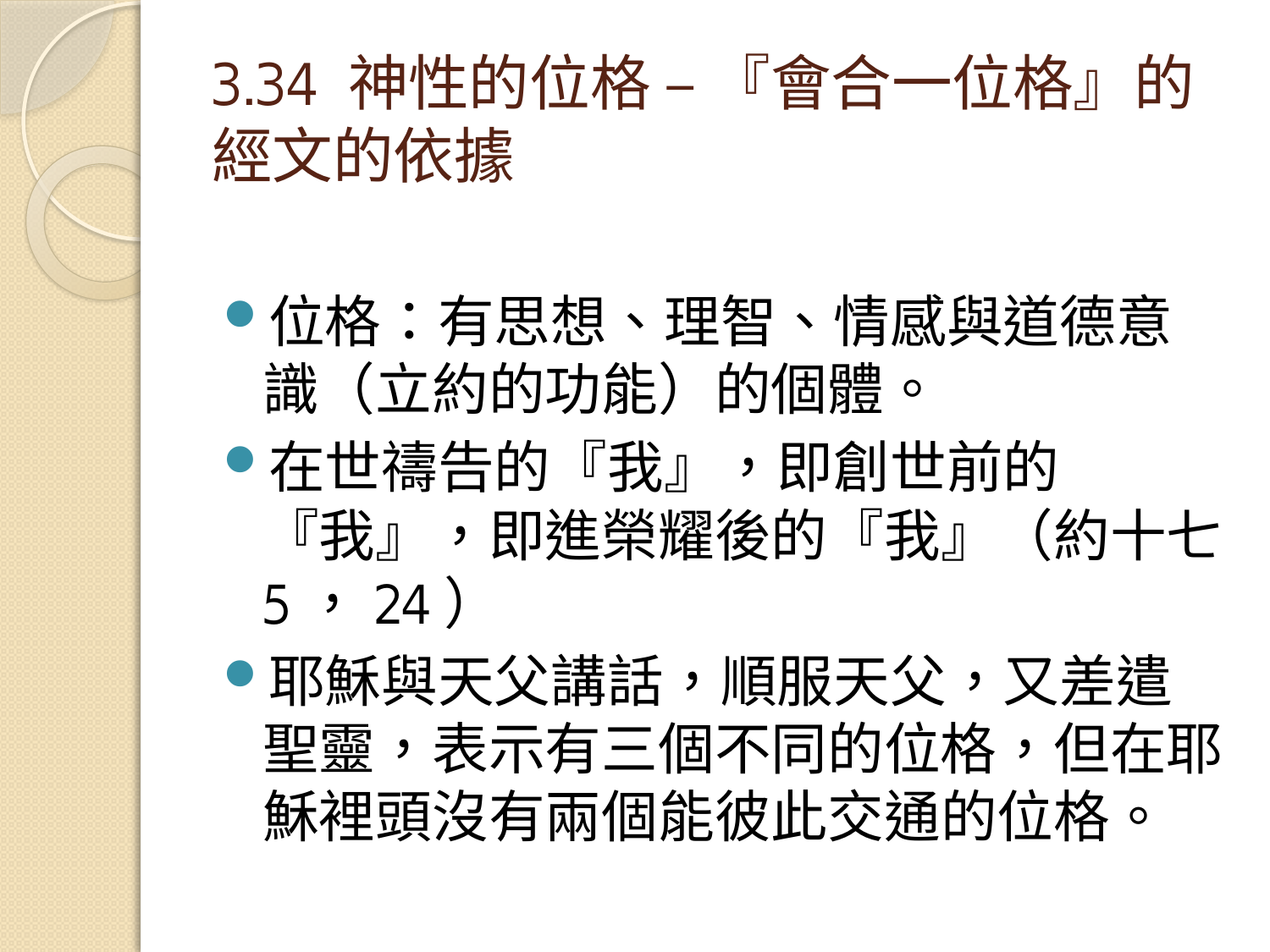

# 3.34 神性的位格 – 『會合一位格』的經文的依據

位格：有思想、理智、情感與道德意識（立約的功能）的個體。
在世禱告的『我』，即創世前的『我』，即進榮耀後的『我』（約十七5，24）
耶穌與天父講話，順服天父，又差遣聖靈，表示有三個不同的位格，但在耶穌裡頭沒有兩個能彼此交通的位格。